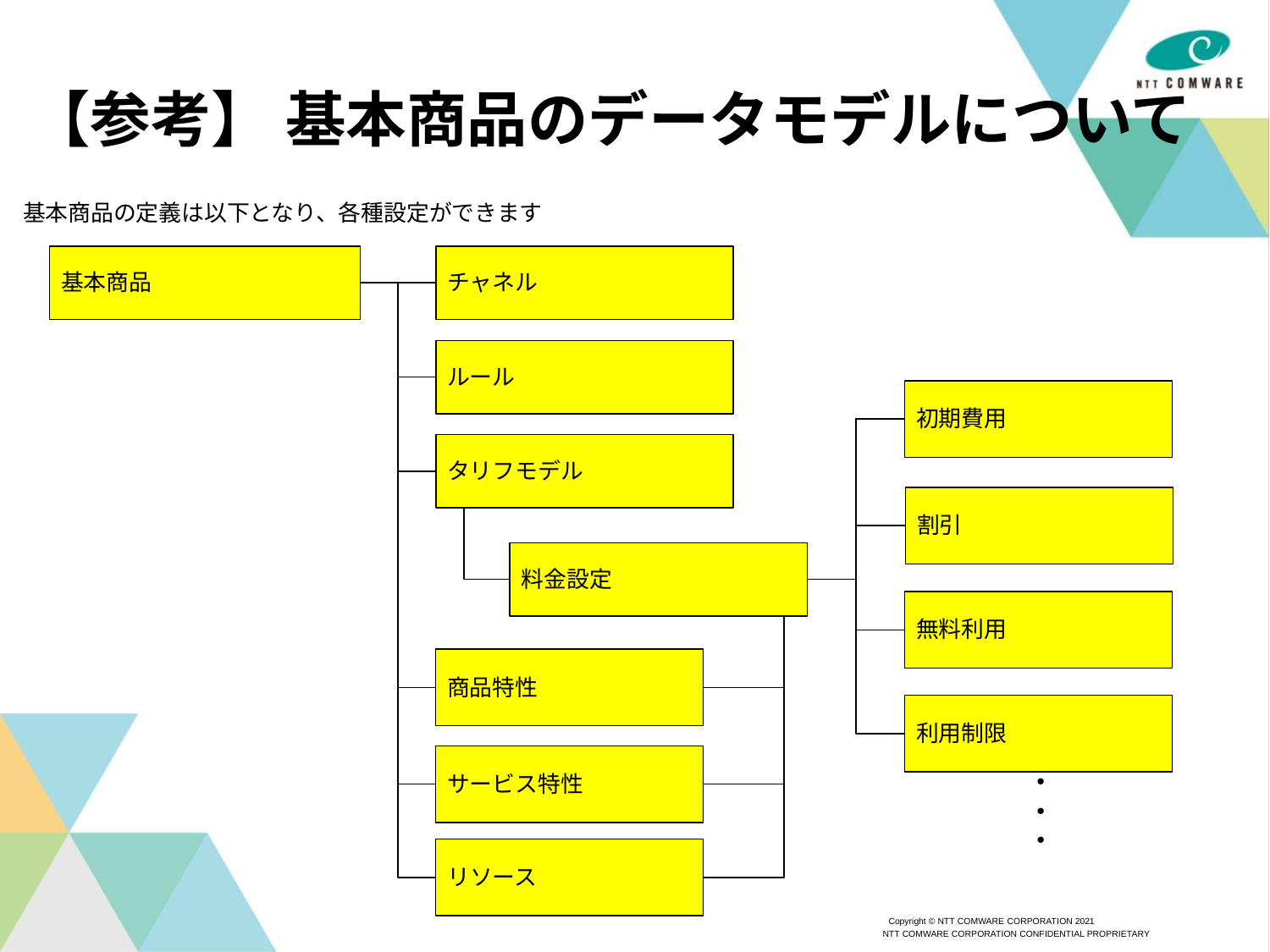

# 【参考】 基本商品のデータモデルについて
基本商品の定義は以下となり、各種設定ができます
基本商品
チャネル

ルール
初期費用
タリフモデル

割引
料金設定

無料利用
商品特性
利用制限
サービス特性
・・・
リソース